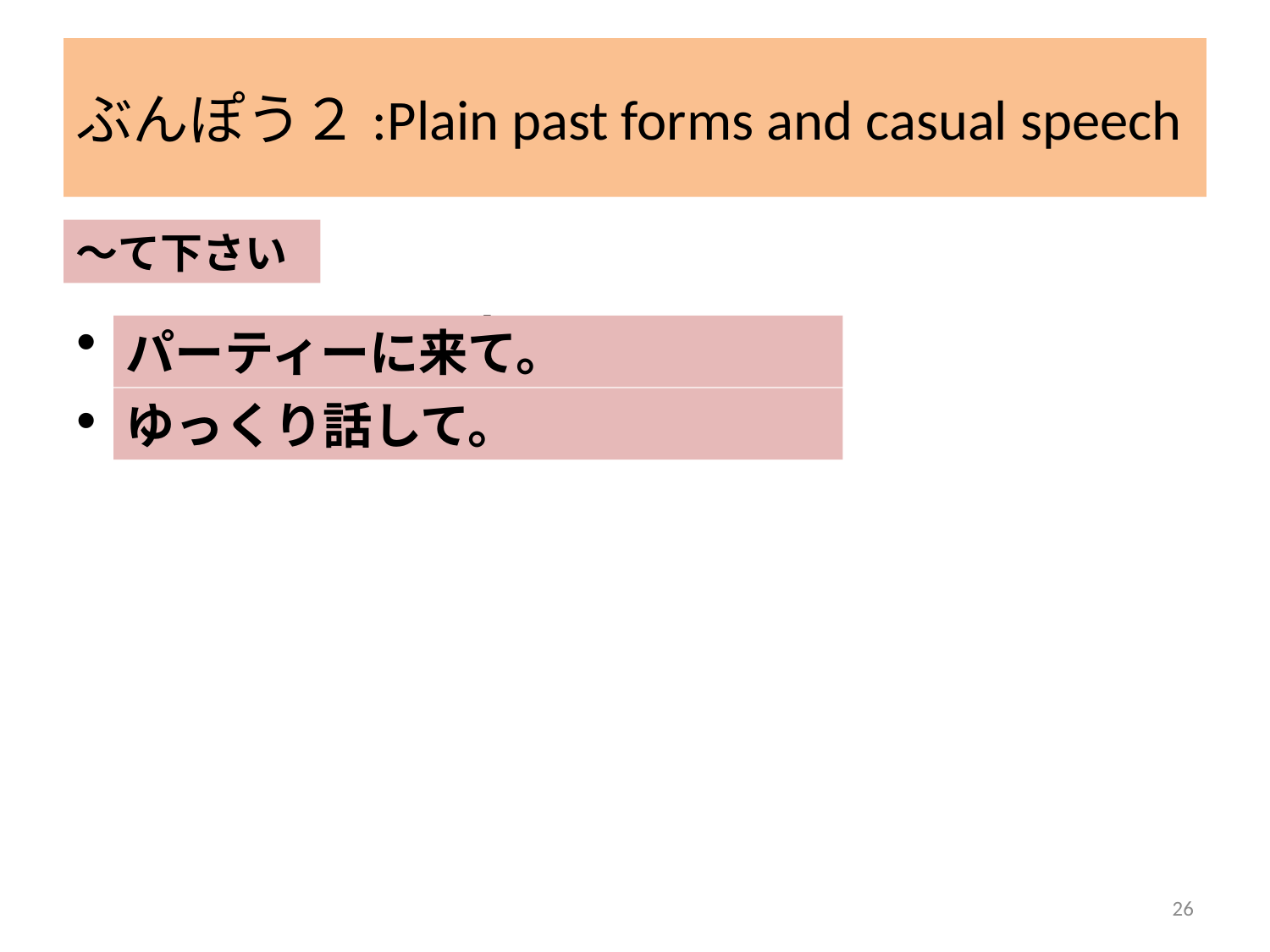

# ぶんぽう２:Plain past forms and casual speech
～て下さい

パーティーに来てください。
ゆっくり話してください。
パーティーに来て。
ゆっくり話して。
26